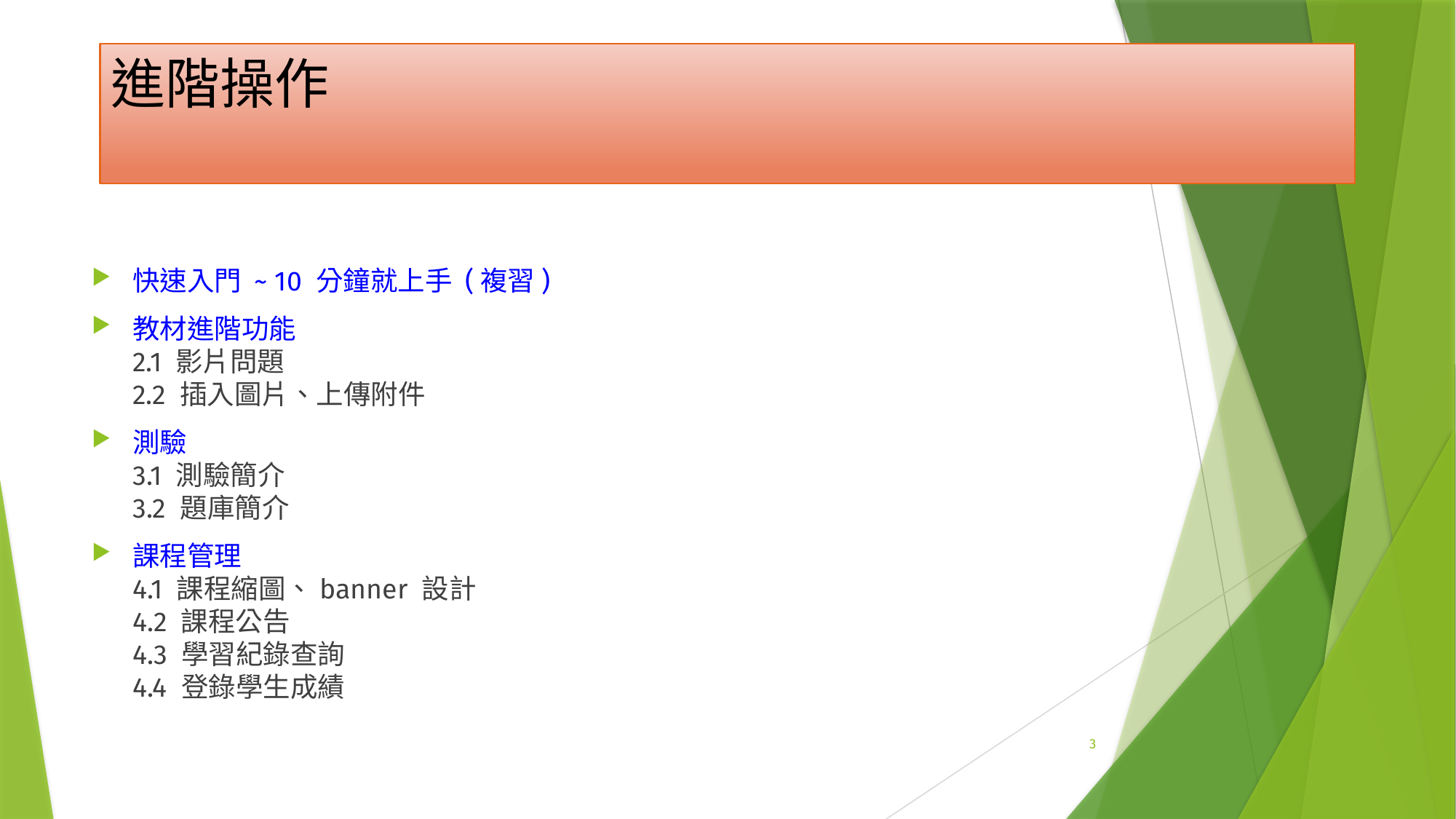

# 進階操作
快速入門 ~ 10 分鐘就上手 (複習)
教材進階功能
2.1 影片問題
2.2 插入圖片、上傳附件
測驗
3.1 測驗簡介
3.2 題庫簡介
課程管理
4.1 課程縮圖、banner 設計
4.2 課程公告
4.3 學習紀錄查詢
4.4 登錄學生成績

3